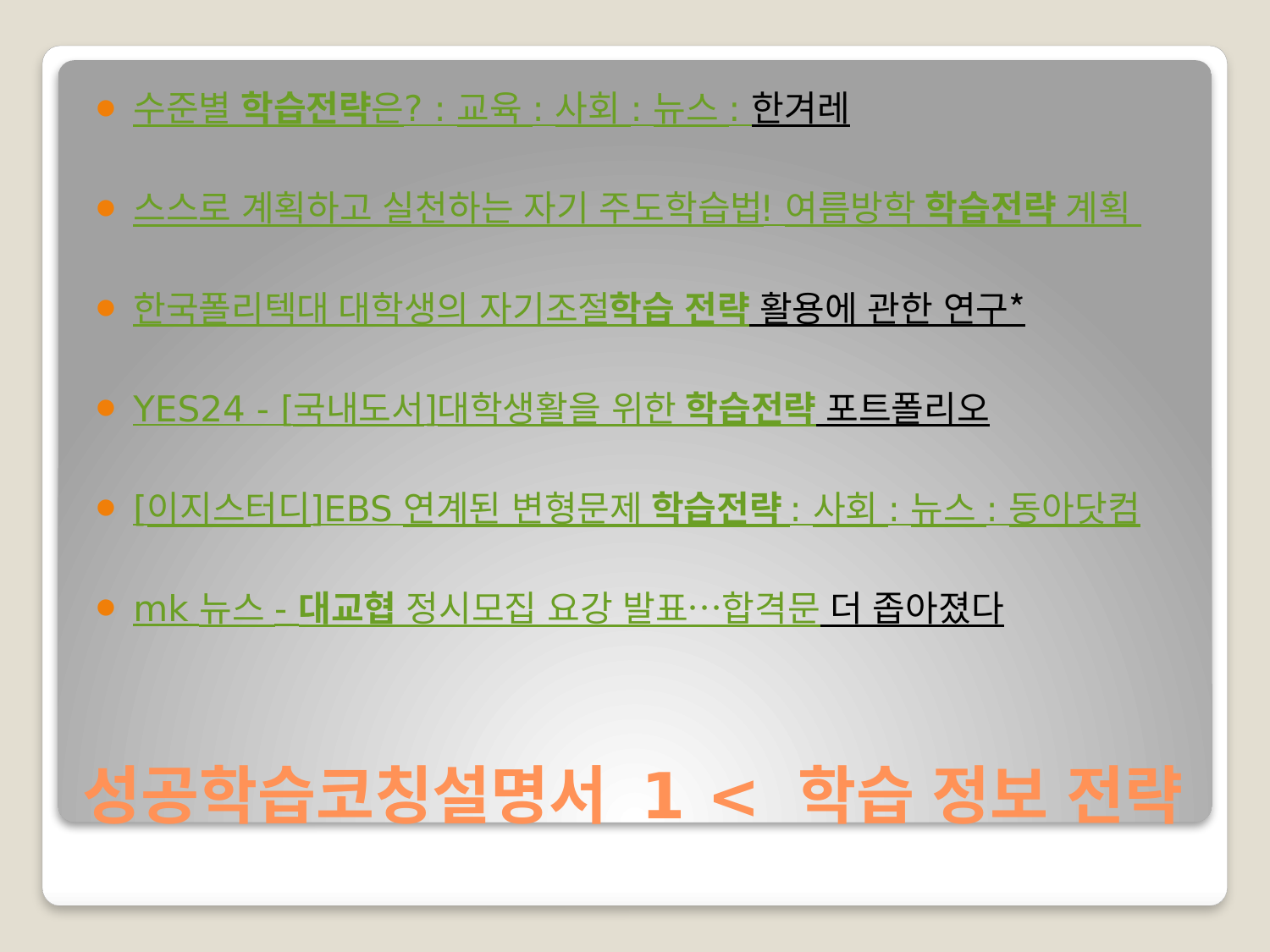

수준별 학습전략은? : 교육 : 사회 : 뉴스 : 한겨레

스스로 계획하고 실천하는 자기 주도학습법! 여름방학 학습전략 계획

한국폴리텍대 대학생의 자기조절학습 전략 활용에 관한 연구*

YES24 - [국내도서]대학생활을 위한 학습전략 포트폴리오

[이지스터디]EBS 연계된 변형문제 학습전략 : 사회 : 뉴스 : 동아닷컴

mk 뉴스 - 대교협 정시모집 요강 발표…합격문 더 좁아졌다
# 성공학습코칭설명서 1 < 학습 정보 전략